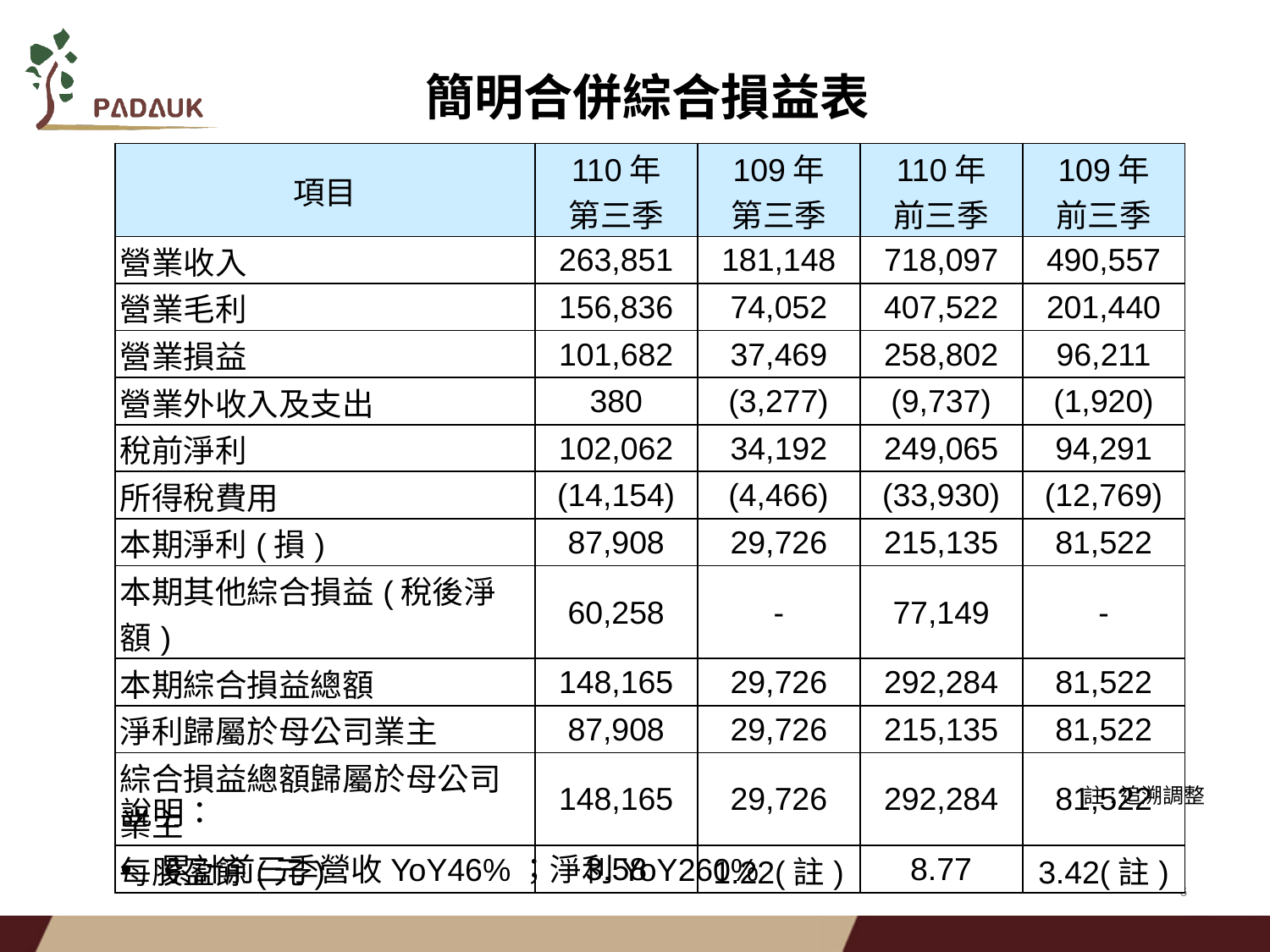

簡明合併綜合損益表
| 項目 | 110年 第三季 | 109年 第三季 | 110年 前三季 | 109年 前三季 |
| --- | --- | --- | --- | --- |
| 營業收入 | 263,851 | 181,148 | 718,097 | 490,557 |
| 營業毛利 | 156,836 | 74,052 | 407,522 | 201,440 |
| 營業損益 | 101,682 | 37,469 | 258,802 | 96,211 |
| 營業外收入及支出 | 380 | (3,277) | (9,737) | (1,920) |
| 稅前淨利 | 102,062 | 34,192 | 249,065 | 94,291 |
| 所得稅費用 | (14,154) | (4,466) | (33,930) | (12,769) |
| 本期淨利(損) | 87,908 | 29,726 | 215,135 | 81,522 |
| 本期其他綜合損益(稅後淨額) | 60,258 | - | 77,149 | - |
| 本期綜合損益總額 | 148,165 | 29,726 | 292,284 | 81,522 |
| 淨利歸屬於母公司業主 | 87,908 | 29,726 | 215,135 | 81,522 |
| 綜合損益總額歸屬於母公司業主 | 148,165 | 29,726 | 292,284 | 81,522 |
| 每股盈餘(元) | 3.58 | 1.22(註) | 8.77 | 3.42(註) |
說明：
累計前三季營收YoY46%；淨利YoY260%
註:追溯調整
6